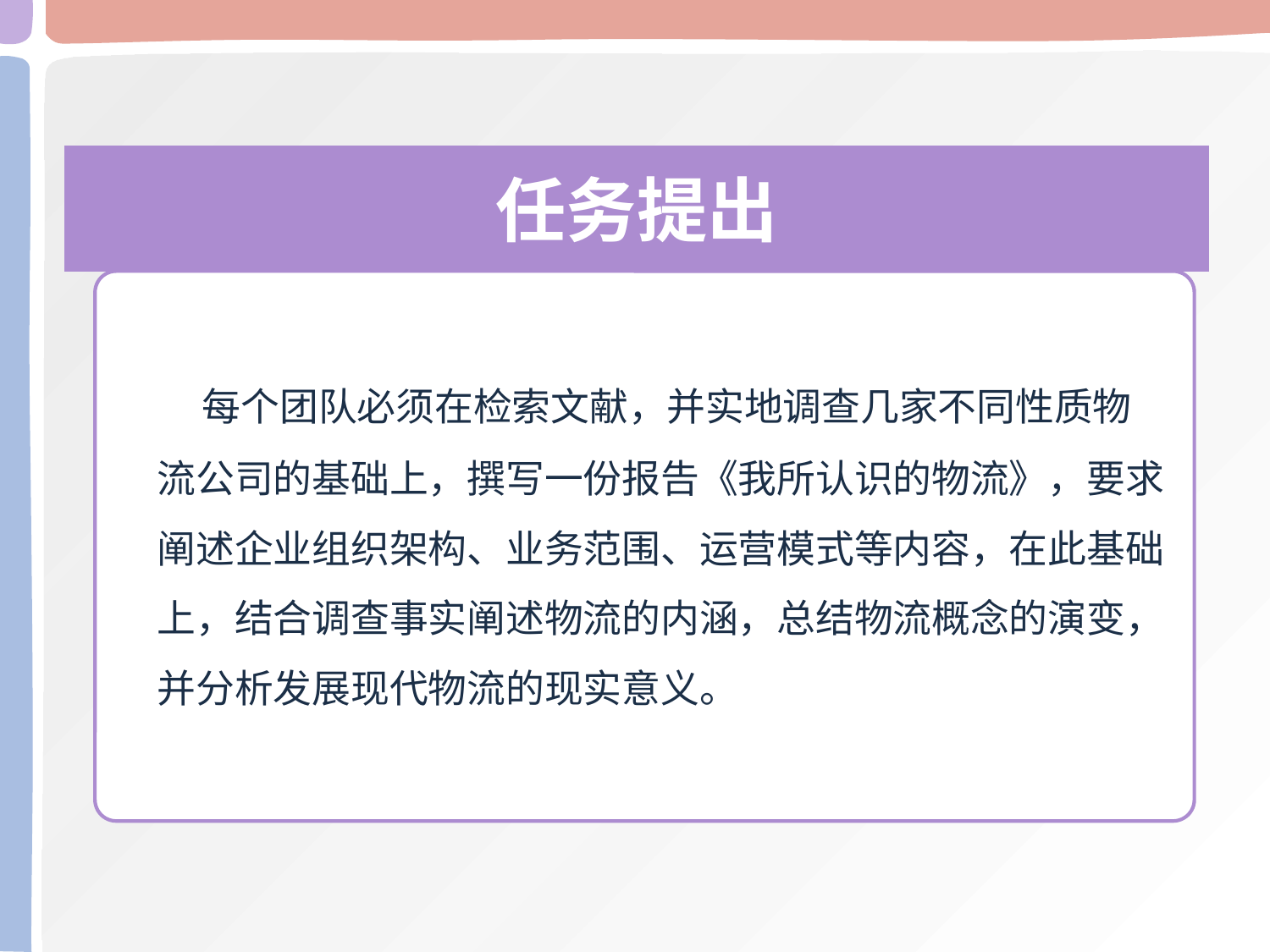

任务提出

   每个团队必须在检索文献，并实地调查几家不同性质物流公司的基础上，撰写一份报告《我所认识的物流》，要求阐述企业组织架构、业务范围、运营模式等内容，在此基础上，结合调查事实阐述物流的内涵，总结物流概念的演变，并分析发展现代物流的现实意义。